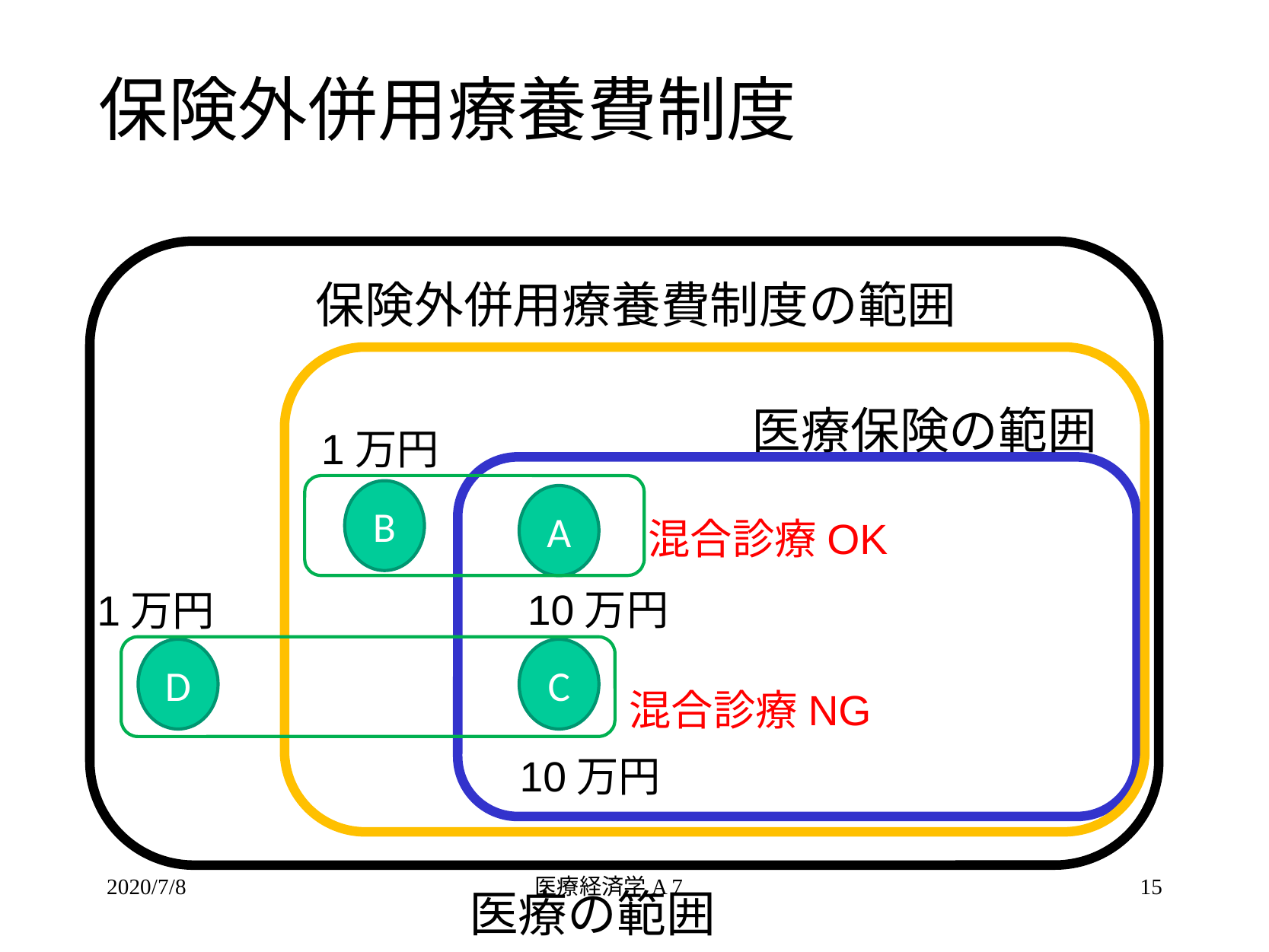

# 保険外併用療養費制度

保険外併用療養費制度の範囲

医療保険の範囲
1万円

B
A
混合診療OK
10万円
1万円

D
C
混合診療NG
10万円
2020/7/8
医療経済学A 7
15
医療の範囲